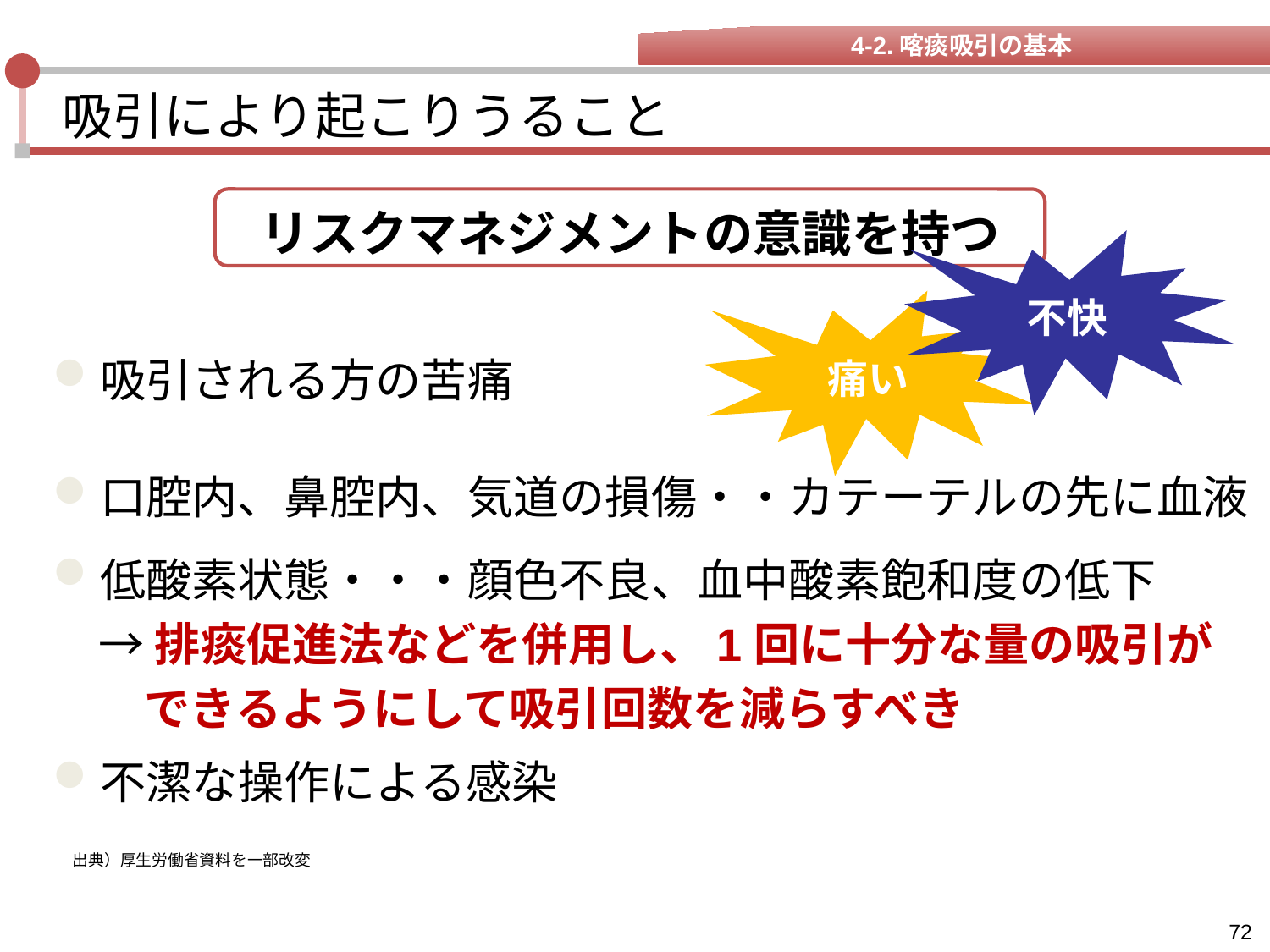

4-2.喀痰吸引の基本
# 吸引により起こりうること
リスクマネジメントの意識を持つ
不快
痛い
吸引される方の苦痛

口腔内、鼻腔内、気道の損傷・・カテーテルの先に血液

低酸素状態・・・顔色不良、血中酸素飽和度の低下
　→ 排痰促進法などを併用し、1回に十分な量の吸引が
　　できるようにして吸引回数を減らすべき

不潔な操作による感染
出典）厚生労働省資料を一部改変
72